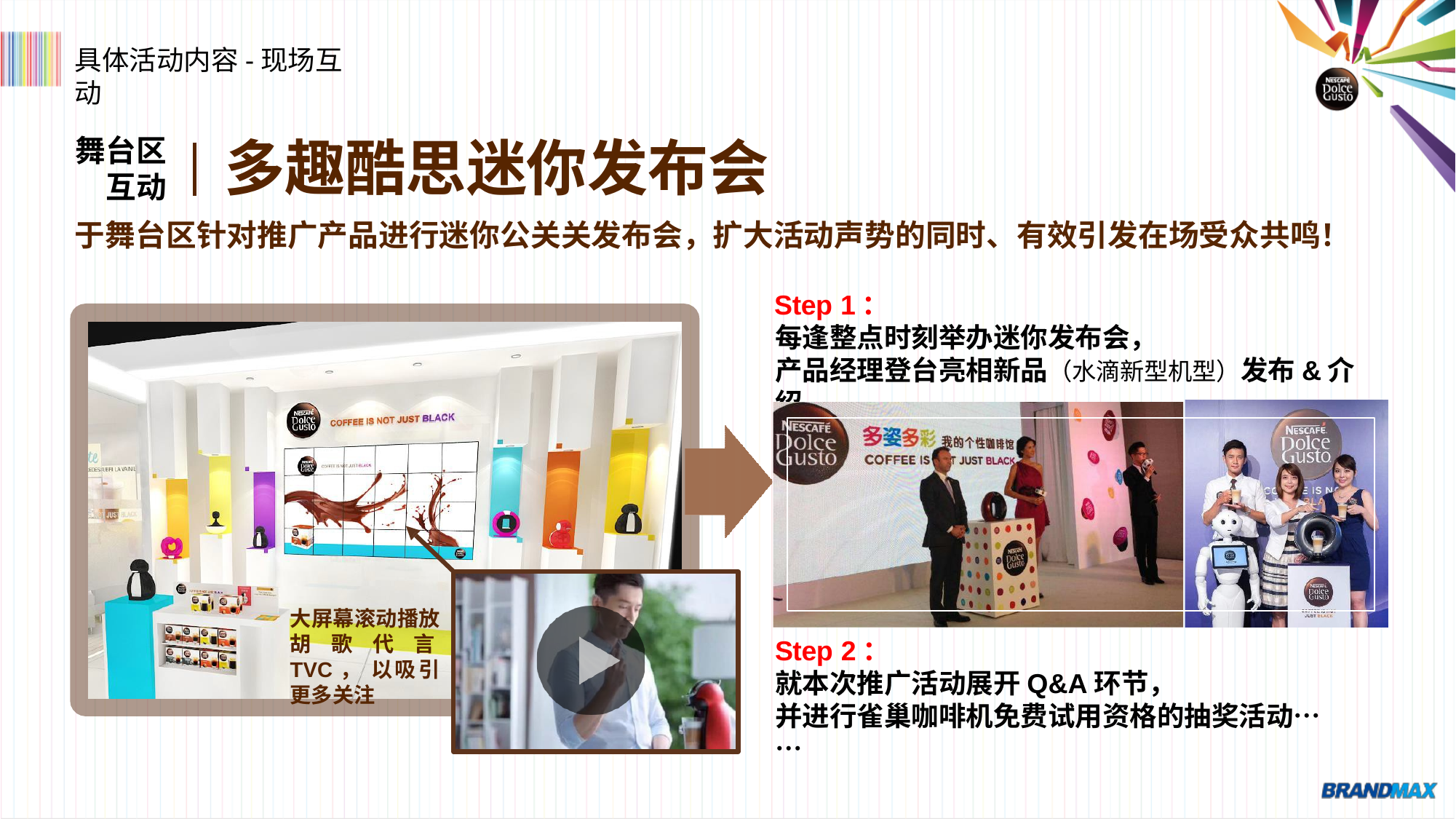

具体活动内容-现场互动
# 多趣酷思迷你发布会
舞台区
互动

于舞台区针对推广产品进行迷你公关关发布会，扩大活动声势的同时、有效引发在场受众共鸣！
Step 1：
每逢整点时刻举办迷你发布会，
产品经理登台亮相新品（水滴新型机型）发布&介绍

大屏幕滚动播放 胡歌代言TVC， 以吸引更多关注

Step 2：
就本次推广活动展开Q&A环节，
并进行雀巢咖啡机免费试用资格的抽奖活动……